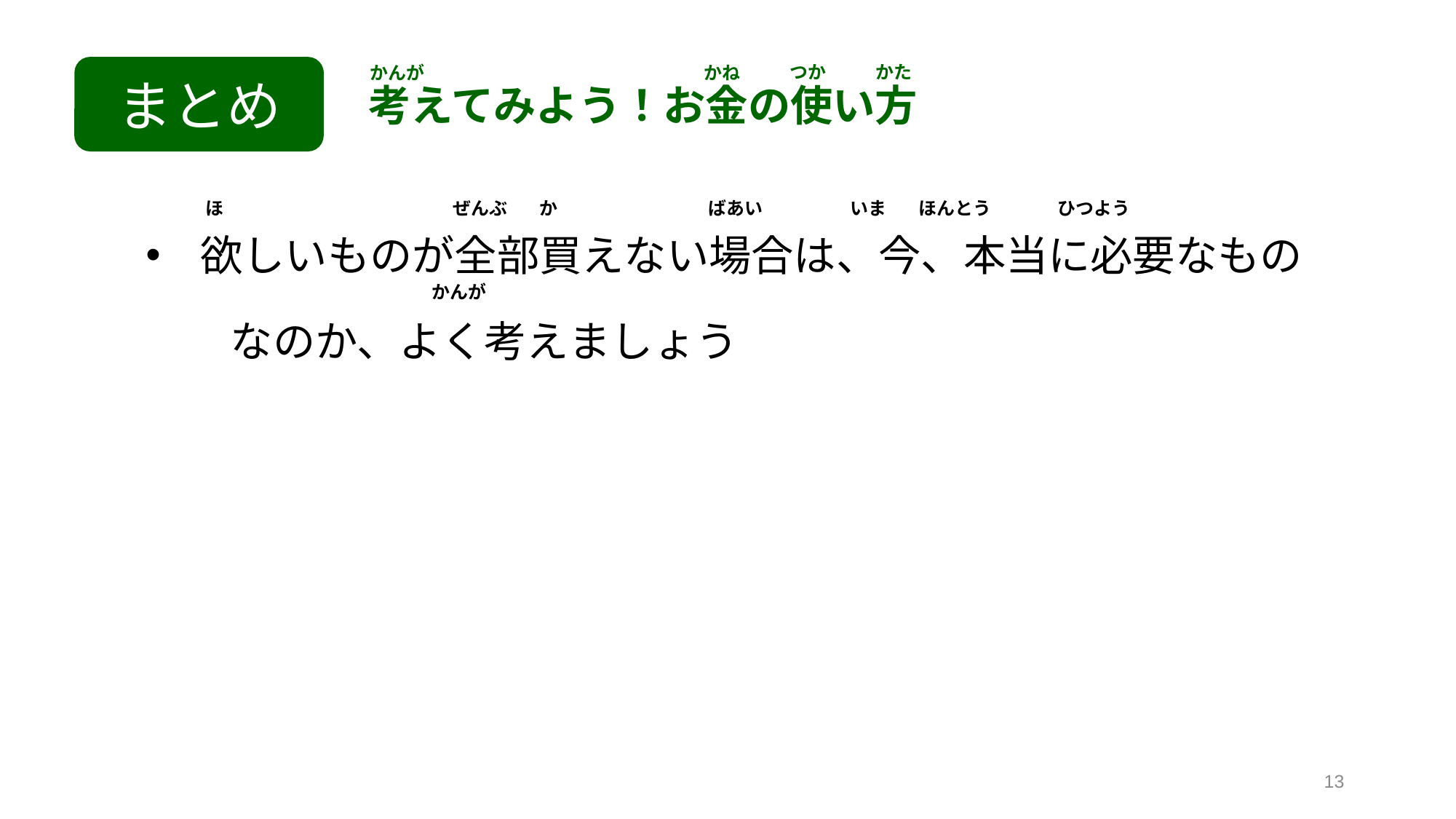

つか
かた
かんが
かね
考えてみよう！お金の使い方
まとめ
ほ
ぜんぶ
か
ばあい
いま
ほんとう
ひつよう
欲しいものが全部買えない場合は、今、本当に必要なもの
　　なのか、よく考えましょう
かんが
13